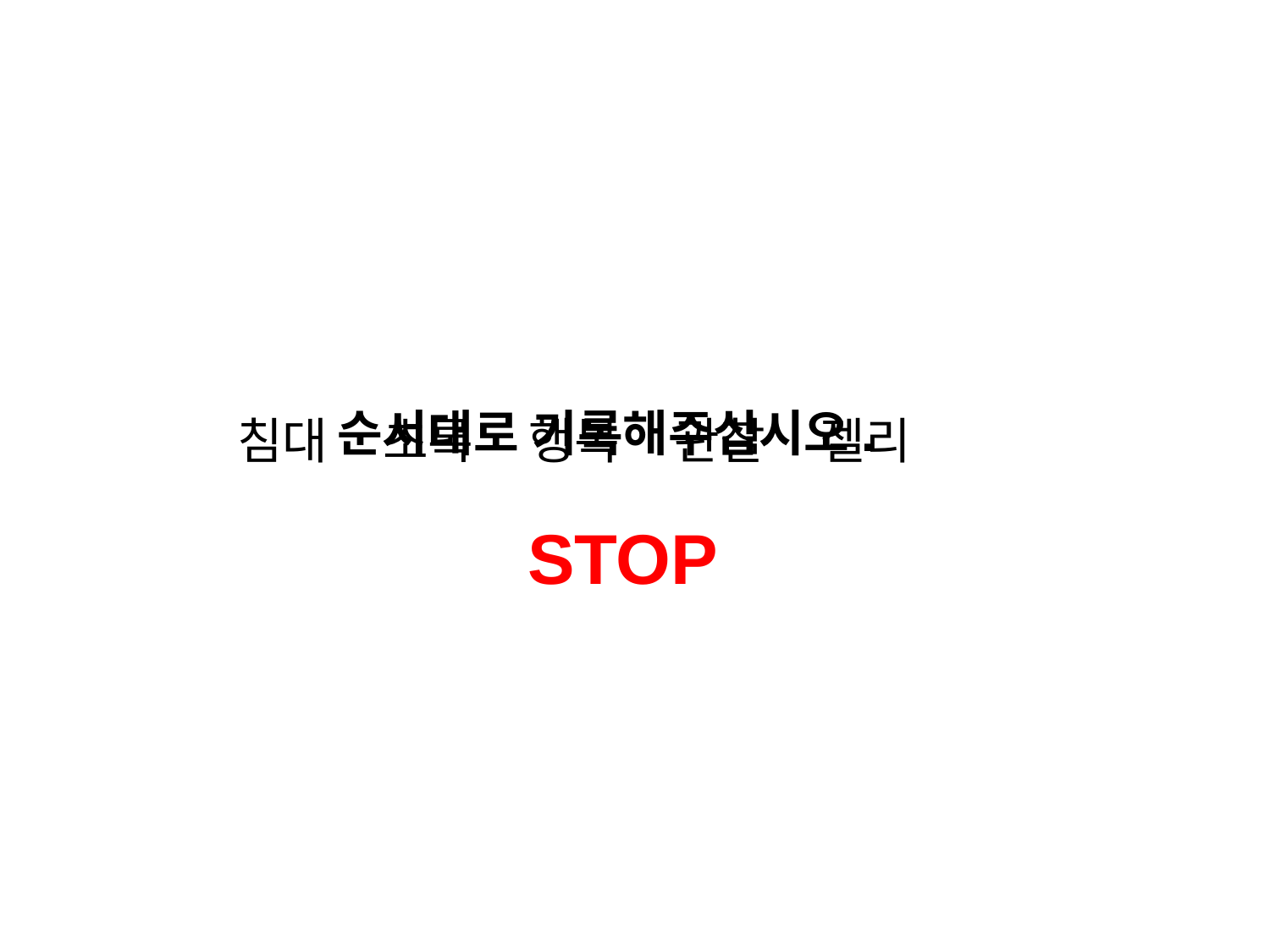

순서대로 기록해주십시오.
침대    초록    행복    관찰    젤리
STOP